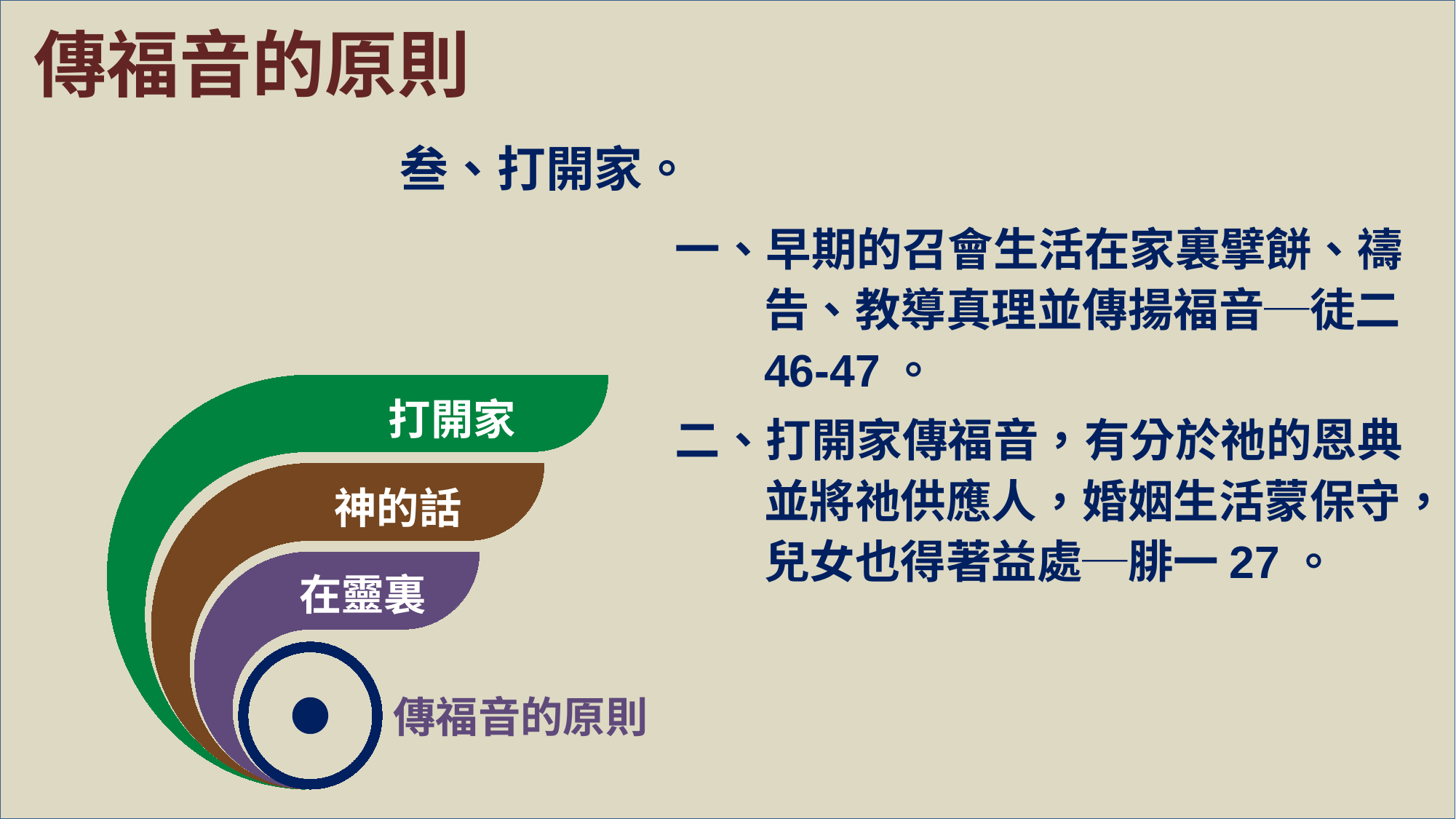

傳福音的原則
叁、打開家。
一、早期的召會生活在家裏擘餅、禱告、教導真理並傳揚福音─徒二46-47。
二、打開家傳福音，有分於祂的恩典並將祂供應人，婚姻生活蒙保守，兒女也得著益處─腓一27。

打開家

神的話

在靈裏

傳福音的原則